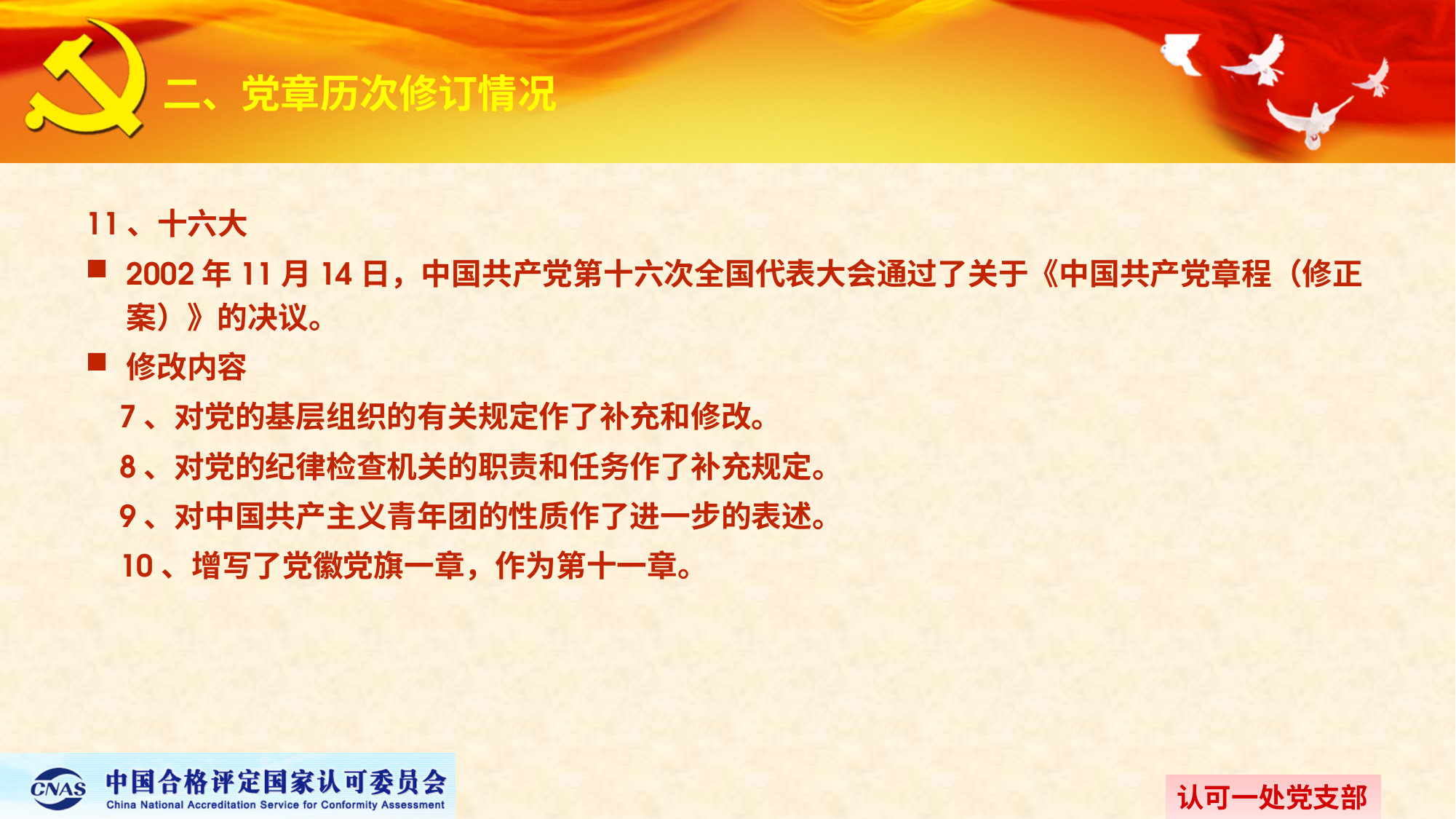

# 二、党章历次修订情况
11、十六大
2002年11月14日，中国共产党第十六次全国代表大会通过了关于《中国共产党章程（修正案）》的决议。
修改内容
    7、对党的基层组织的有关规定作了补充和修改。
    8、对党的纪律检查机关的职责和任务作了补充规定。
    9、对中国共产主义青年团的性质作了进一步的表述。
    10、增写了党徽党旗一章，作为第十一章。